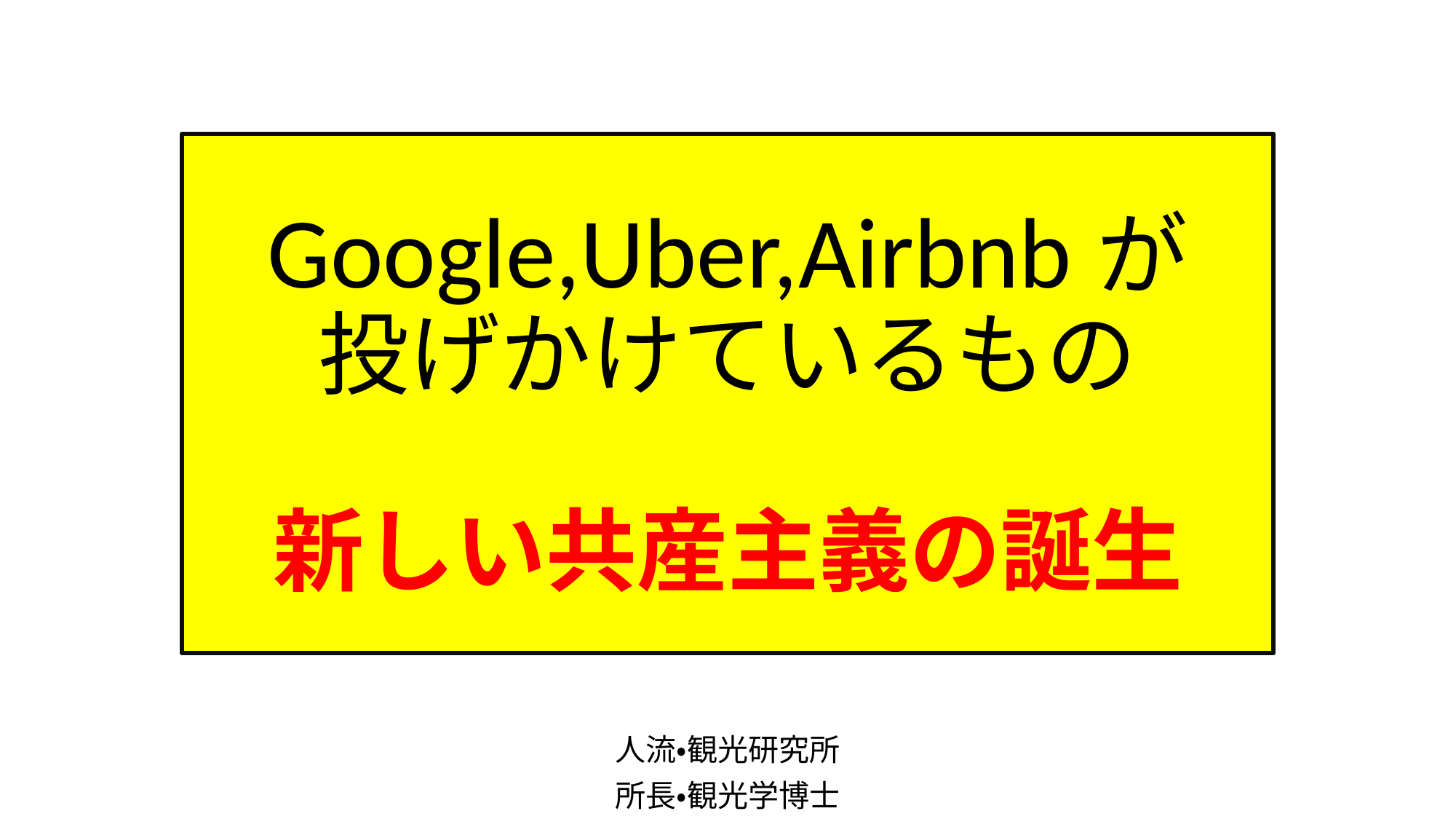

# Google,Uber,Airbnbが 投げかけているもの 新しい共産主義の誕生
人流・観光研究所
所長・観光学博士
寺前秀一